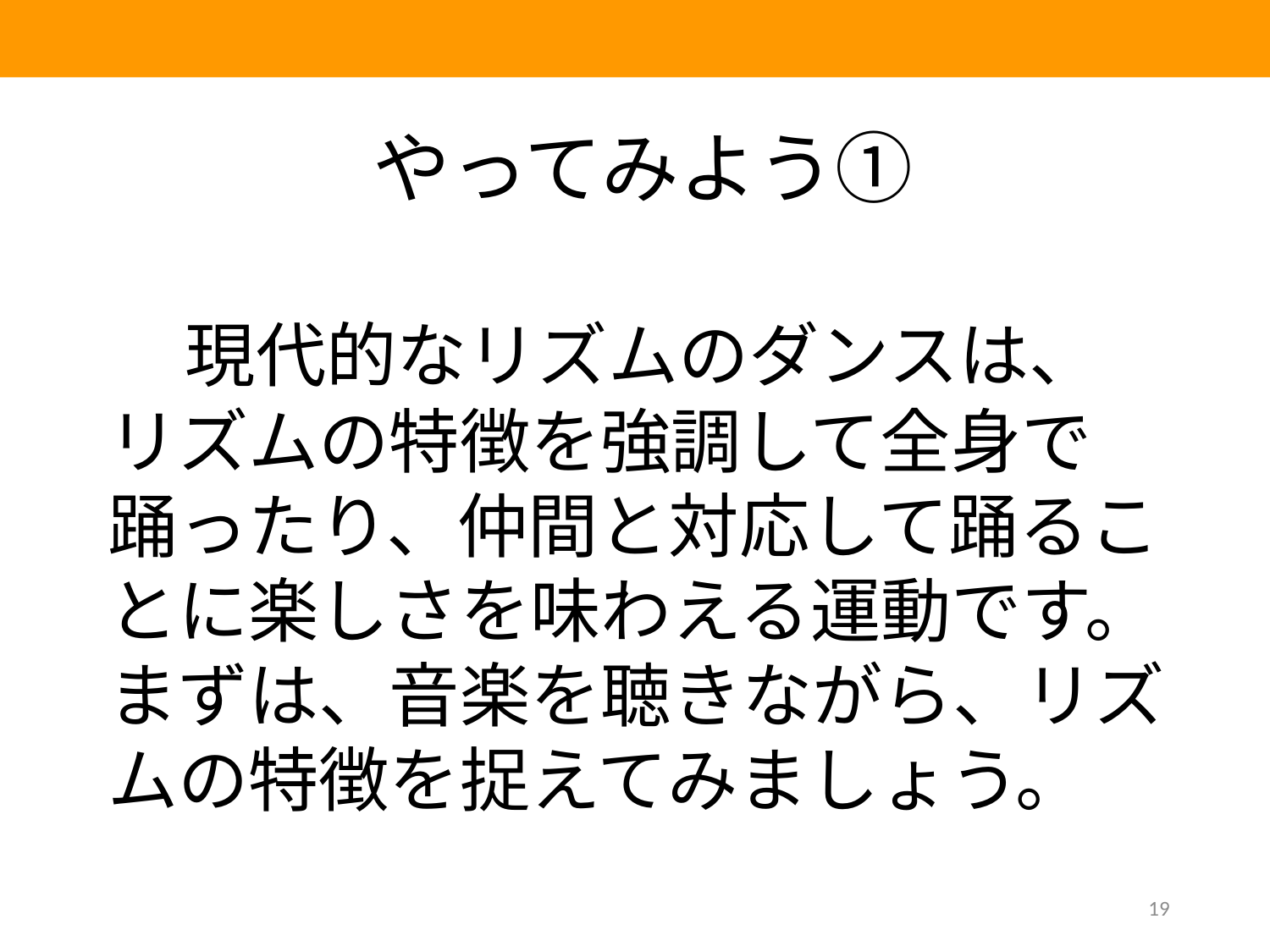

やってみよう①
　現代的なリズムのダンスは、リズムの特徴を強調して全身で踊ったり、仲間と対応して踊ることに楽しさを味わえる運動です。まずは、音楽を聴きながら、リズムの特徴を捉えてみましょう。
19